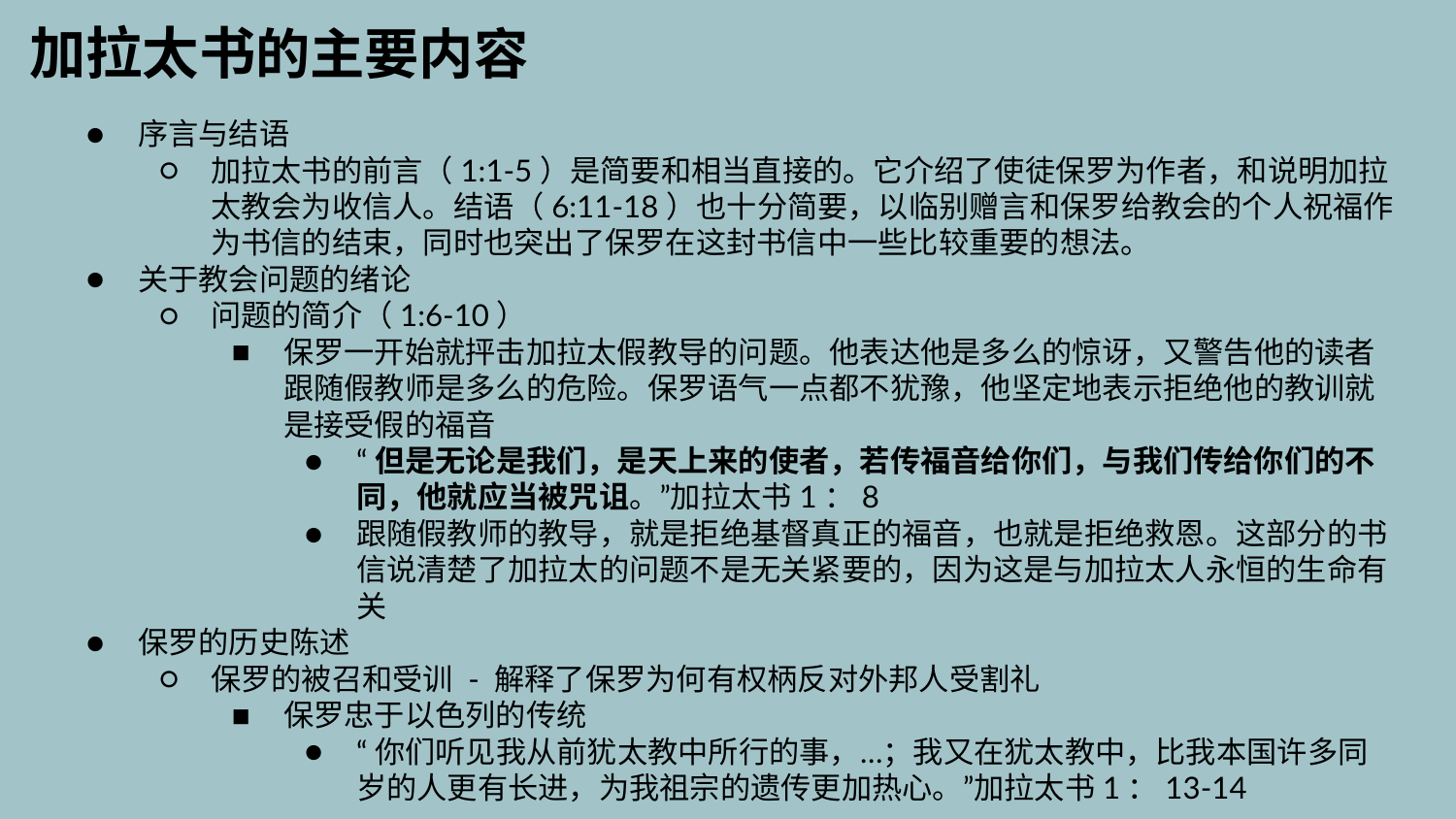

加拉太书的主要内容
序言与结语
加拉太书的前言（1:1-5）是简要和相当直接的。它介绍了使徒保罗为作者，和说明加拉太教会为收信人。结语（6:11-18）也十分简要，以临别赠言和保罗给教会的个人祝福作为书信的结束，同时也突出了保罗在这封书信中一些比较重要的想法。
关于教会问题的绪论
问题的简介（1:6-10）
保罗一开始就抨击加拉太假教导的问题。他表达他是多么的惊讶，又警告他的读者跟随假教师是多么的危险。保罗语气一点都不犹豫，他坚定地表示拒绝他的教训就是接受假的福音
“但是无论是我们，是天上来的使者，若传福音给你们，与我们传给你们的不同，他就应当被咒诅。”加拉太书1：8
跟随假教师的教导，就是拒绝基督真正的福音，也就是拒绝救恩。这部分的书信说清楚了加拉太的问题不是无关紧要的，因为这是与加拉太人永恒的生命有关
保罗的历史陈述
保罗的被召和受训 - 解释了保罗为何有权柄反对外邦人受割礼
保罗忠于以色列的传统
“你们听见我从前犹太教中所行的事，…；我又在犹太教中，比我本国许多同岁的人更有长进，为我祖宗的遗传更加热心。”加拉太书1：13-14